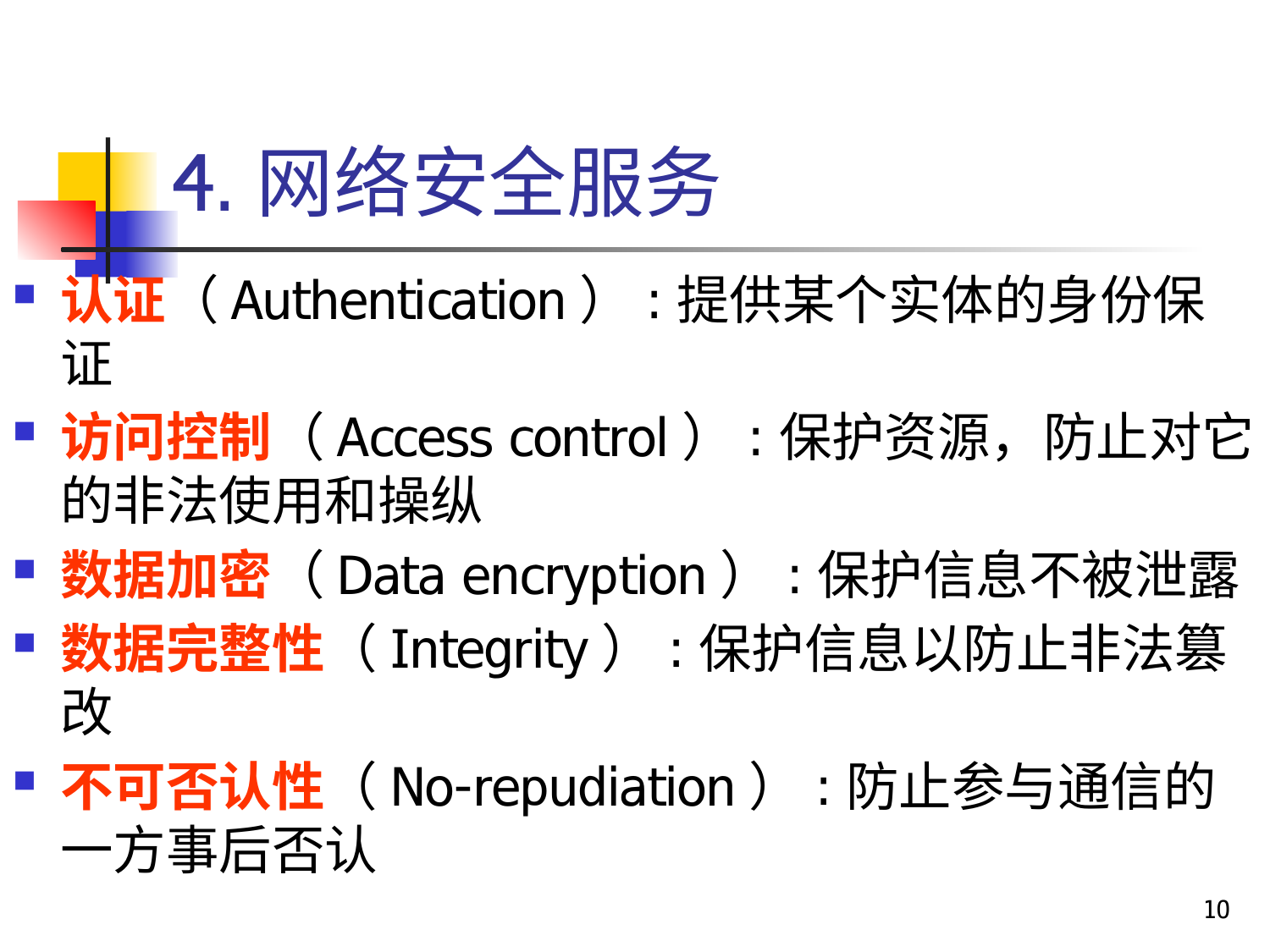

# 4.网络安全服务
认证（Authentication）:提供某个实体的身份保证
访问控制（Access control）:保护资源，防止对它的非法使用和操纵
数据加密（Data encryption）:保护信息不被泄露
数据完整性（Integrity）:保护信息以防止非法篡改
不可否认性（No-repudiation）:防止参与通信的一方事后否认
10